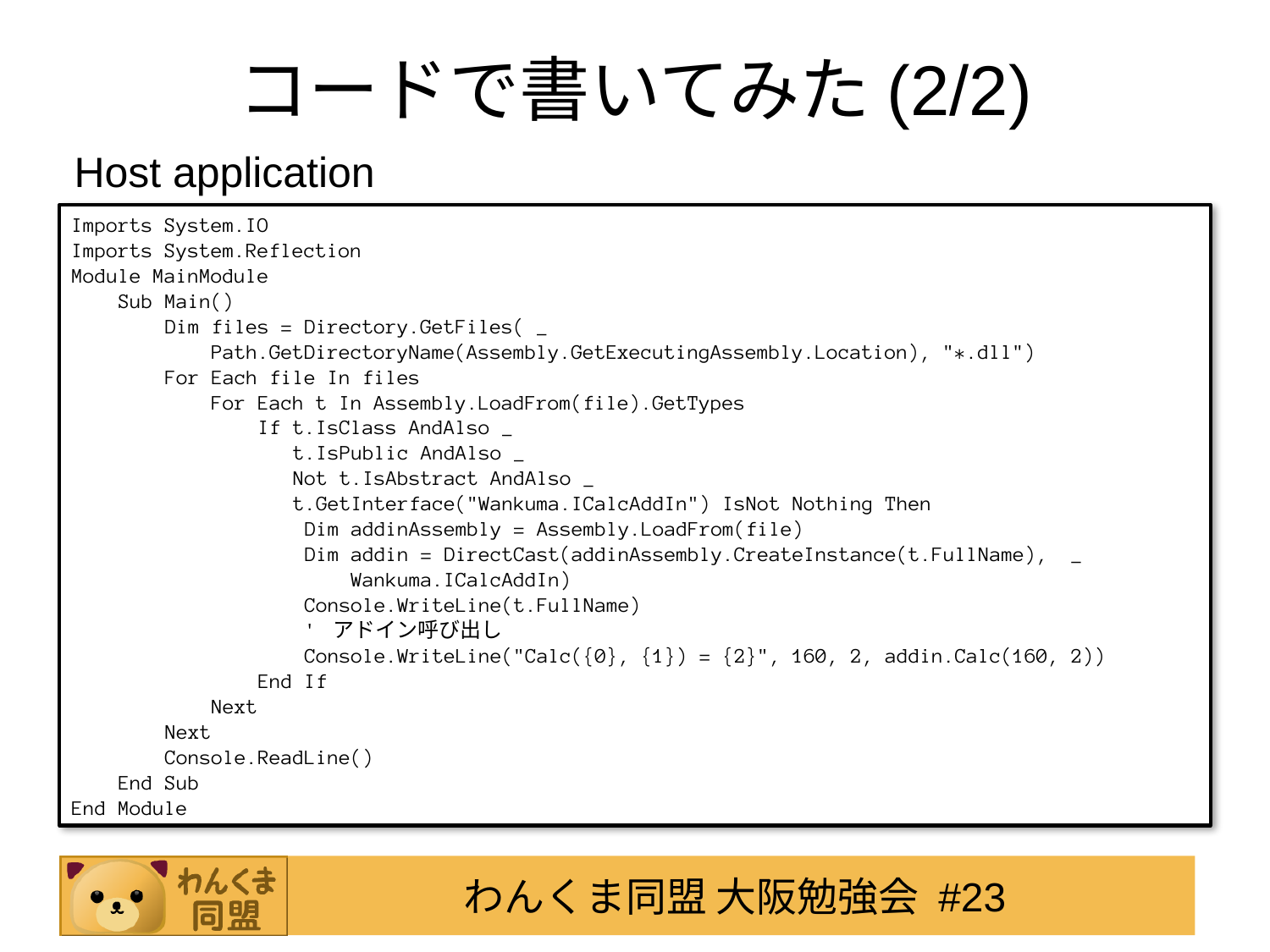

# コードで書いてみた(2/2)
Host application
Imports System.IO
Imports System.Reflection
Module MainModule
    Sub Main()
        Dim files = Directory.GetFiles( _
            Path.GetDirectoryName(Assembly.GetExecutingAssembly.Location), "*.dll")
        For Each file In files
            For Each t In Assembly.LoadFrom(file).GetTypes
                If t.IsClass AndAlso _
                   t.IsPublic AndAlso _
                   Not t.IsAbstract AndAlso _
                   t.GetInterface("Wankuma.ICalcAddIn") IsNot Nothing Then
                    Dim addinAssembly = Assembly.LoadFrom(file)
                    Dim addin = DirectCast(addinAssembly.CreateInstance(t.FullName),  _
                        Wankuma.ICalcAddIn)
                    Console.WriteLine(t.FullName)
                    ' アドイン呼び出し
                    Console.WriteLine("Calc({0}, {1}) = {2}", 160, 2, addin.Calc(160, 2))
                End If
            Next
        Next
        Console.ReadLine()
    End Sub
End Module